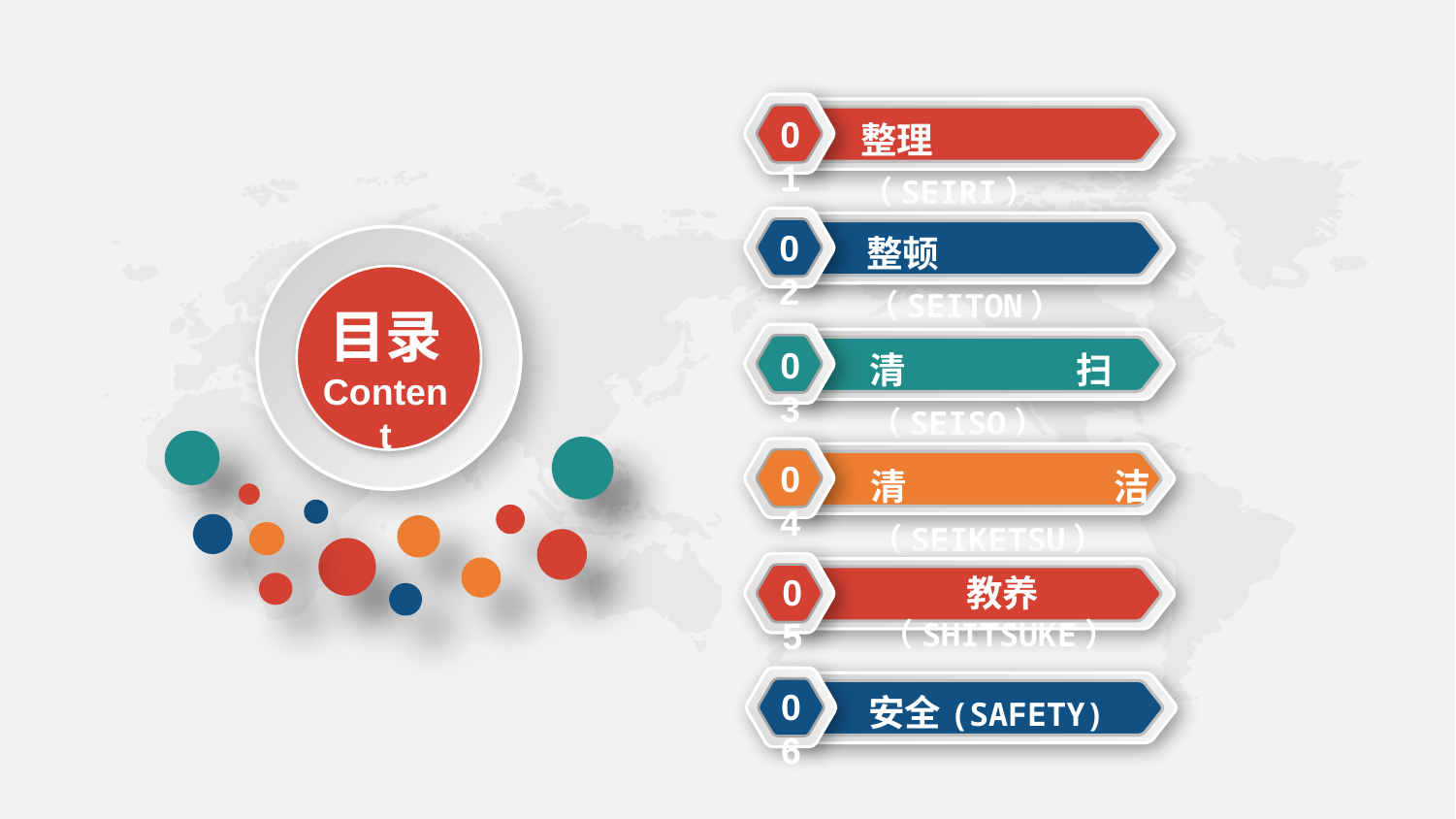

01
整理（SEIRI）

02
整顿（SEITON）

目录
Content

03
清扫（SEISO）

04

清洁（SEIKETSU）

05

教养（SHITSUKE）

06
安全(SAFETY)